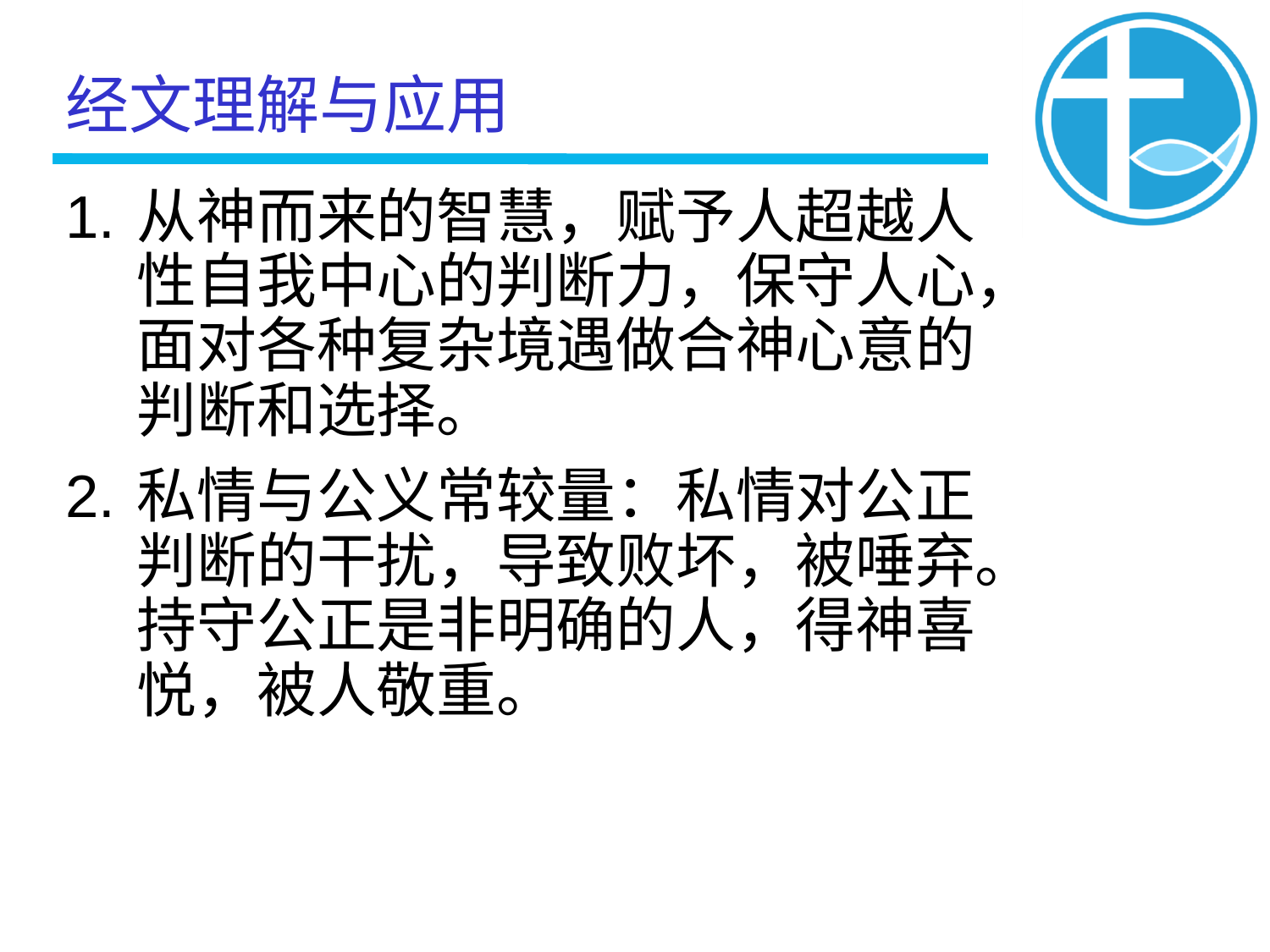

经文理解与应用

从神而来的智慧，赋予人超越人性自我中心的判断力，保守人心，面对各种复杂境遇做合神心意的判断和选择。
私情与公义常较量：私情对公正判断的干扰，导致败坏，被唾弃。持守公正是非明确的人，得神喜悦，被人敬重。